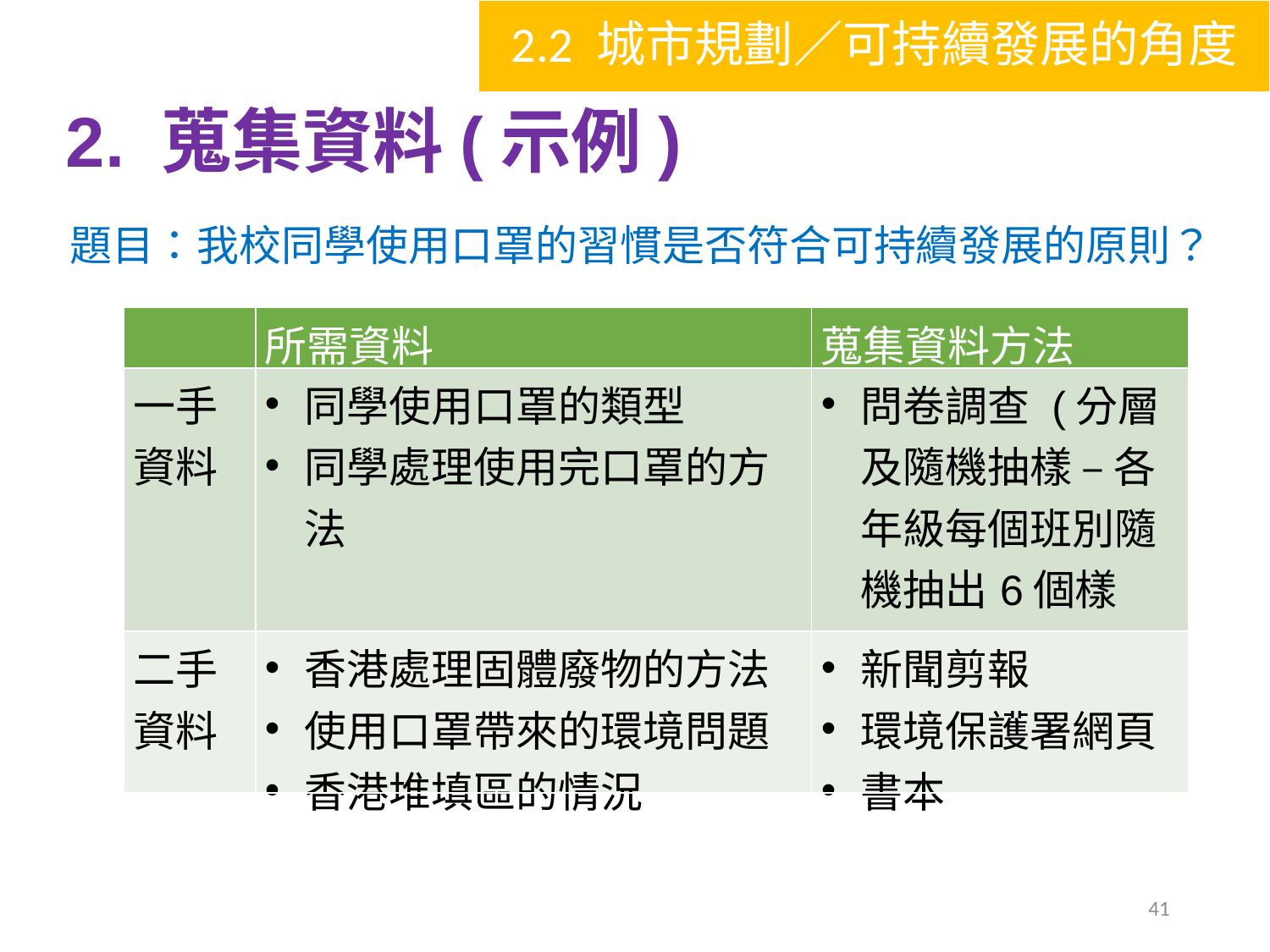

2.2 城市規劃／可持續發展的角度
# 2. 蒐集資料(示例)
題目：我校同學使用口罩的習慣是否符合可持續發展的原則？
|  | 所需資料 | 蒐集資料方法 |
| --- | --- | --- |
| 一手資料 | 同學使用口罩的類型 同學處理使用完口罩的方法 | 問卷調查 (分層及隨機抽樣 – 各年級每個班別隨機抽出6個樣本) |
| 二手資料 | 香港處理固體廢物的方法 使用口罩帶來的環境問題 香港堆填區的情況 | 新聞剪報 環境保護署網頁 書本 |
41